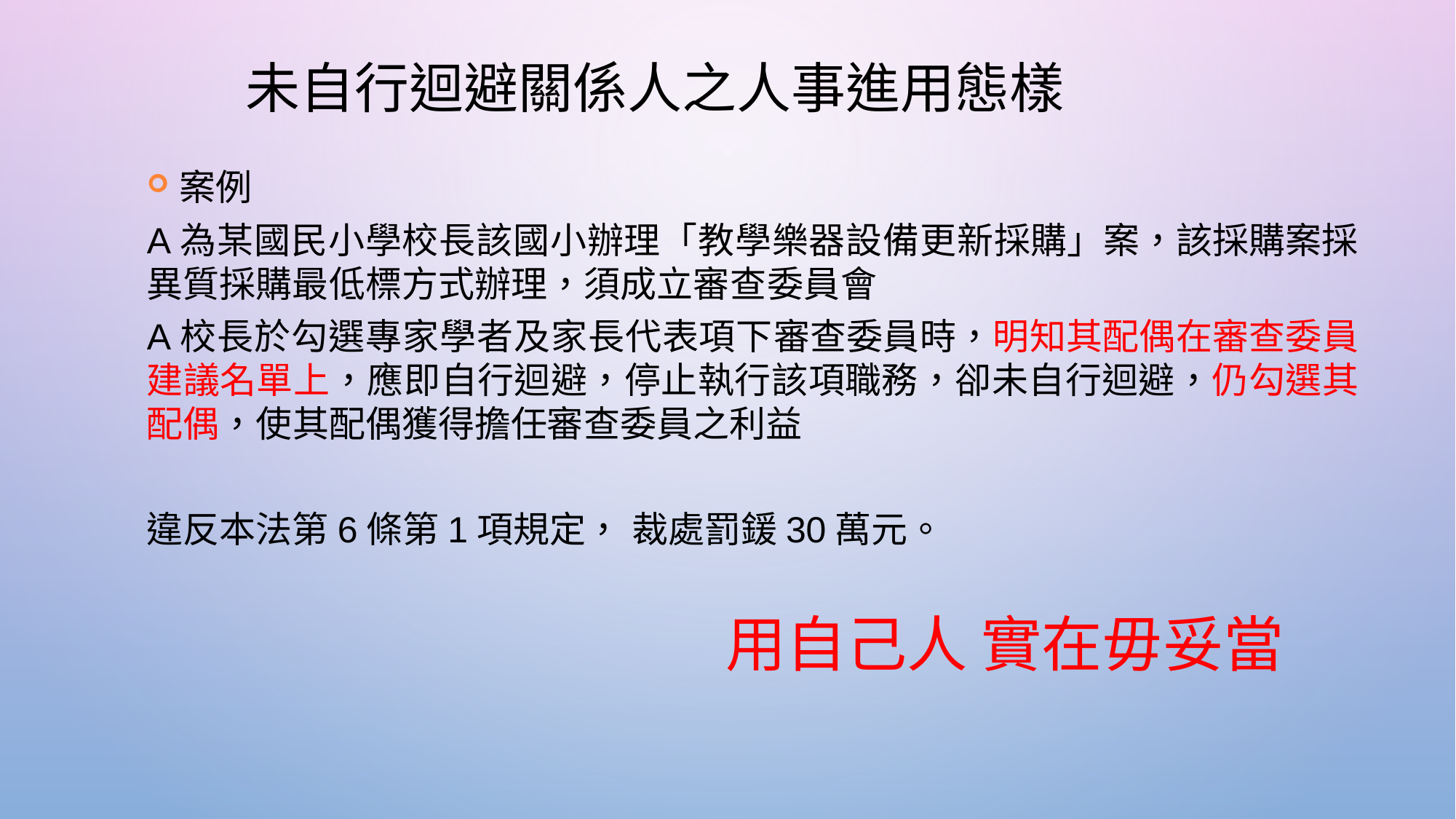

# 未自行迴避關係人之人事進用態樣
案例
A為某國民小學校長該國小辦理「教學樂器設備更新採購」案，該採購案採異質採購最低標方式辦理，須成立審查委員會
A校長於勾選專家學者及家長代表項下審查委員時，明知其配偶在審查委員建議名單上，應即自行迴避，停止執行該項職務，卻未自行迴避，仍勾選其配偶，使其配偶獲得擔任審查委員之利益

違反本法第6條第1項規定， 裁處罰鍰30萬元。
用自己人 實在毋妥當